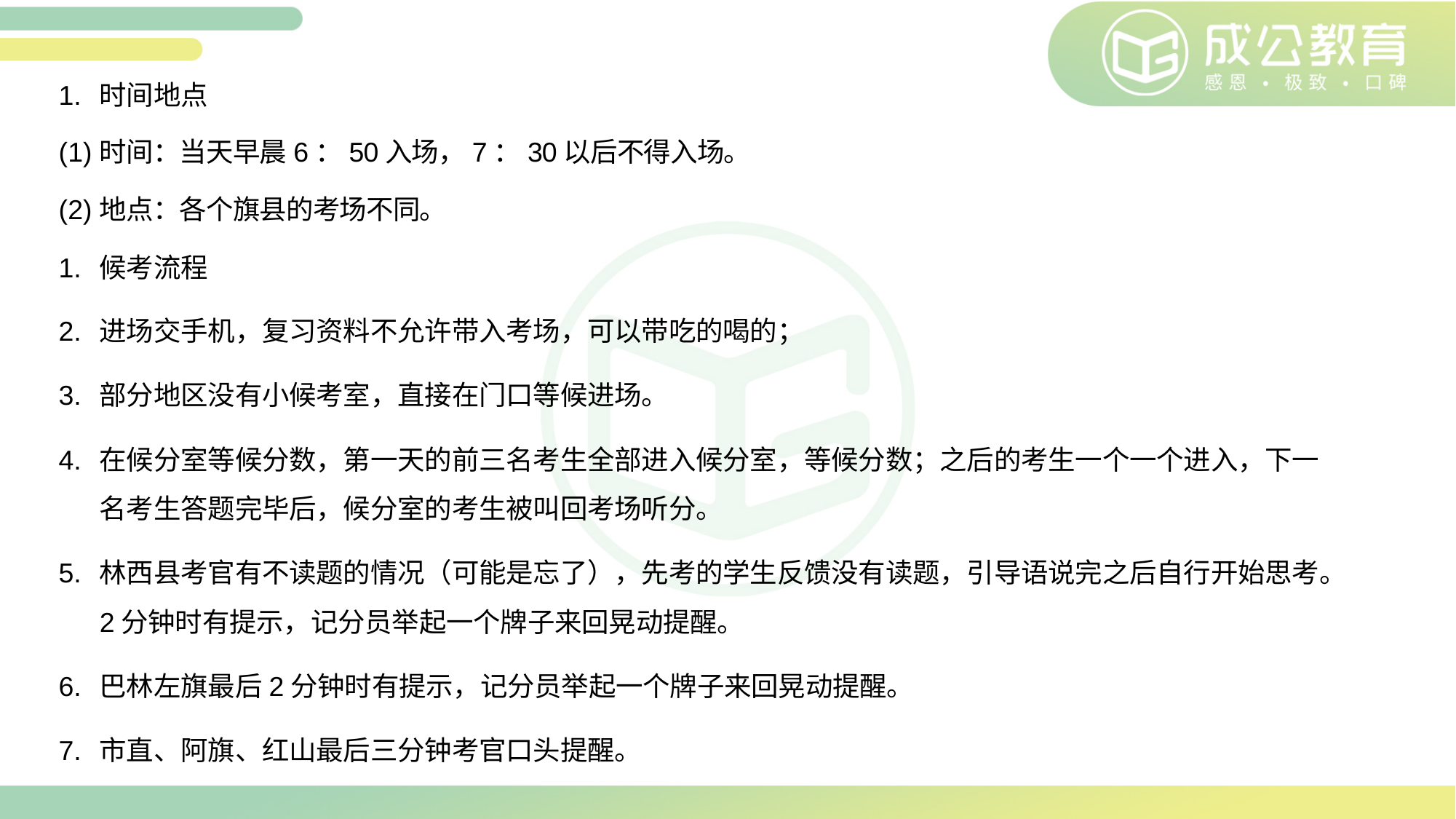

时间地点
时间：当天早晨6：50入场，7：30以后不得入场。
地点：各个旗县的考场不同。
候考流程
进场交手机，复习资料不允许带入考场，可以带吃的喝的；
部分地区没有小候考室，直接在门口等候进场。
在候分室等候分数，第一天的前三名考生全部进入候分室，等候分数；之后的考生一个一个进入，下一名考生答题完毕后，候分室的考生被叫回考场听分。
林西县考官有不读题的情况（可能是忘了），先考的学生反馈没有读题，引导语说完之后自行开始思考。2分钟时有提示，记分员举起一个牌子来回晃动提醒。
巴林左旗最后2分钟时有提示，记分员举起一个牌子来回晃动提醒。
市直、阿旗、红山最后三分钟考官口头提醒。